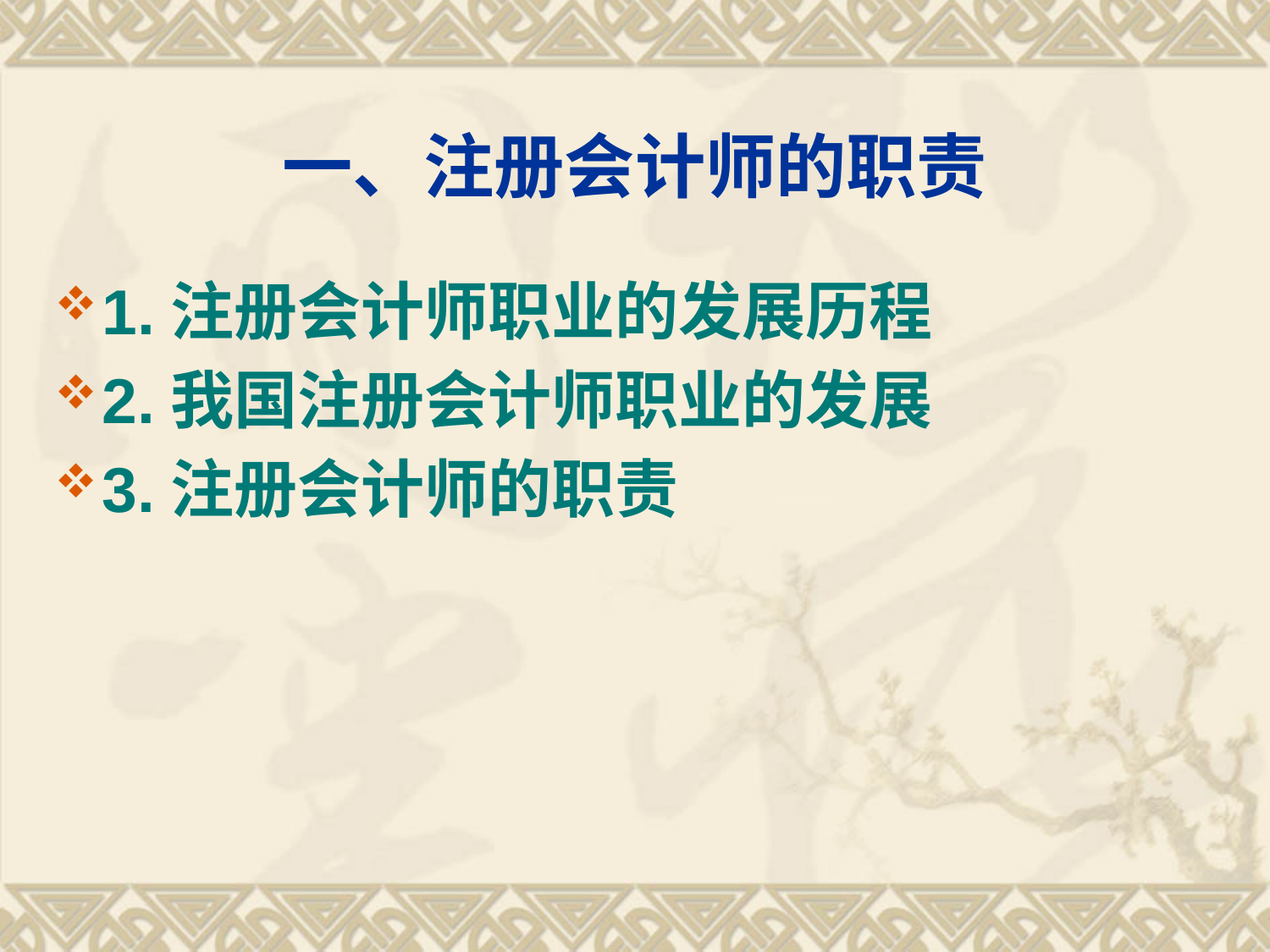

# 一、注册会计师的职责
1.注册会计师职业的发展历程
2.我国注册会计师职业的发展
3.注册会计师的职责